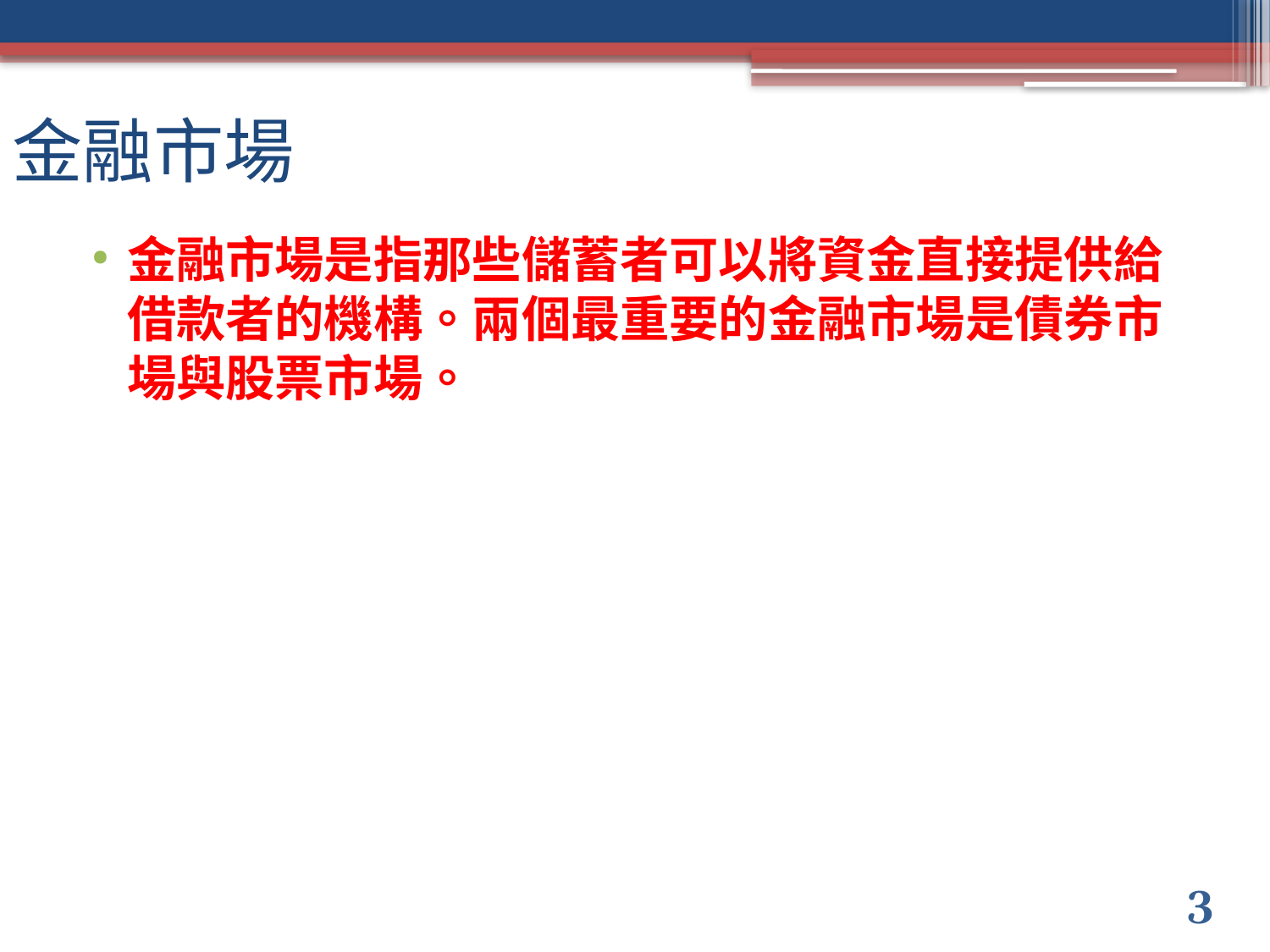

# 金融市場
金融市場是指那些儲蓄者可以將資金直接提供給借款者的機構。兩個最重要的金融市場是債券市場與股票市場。
3